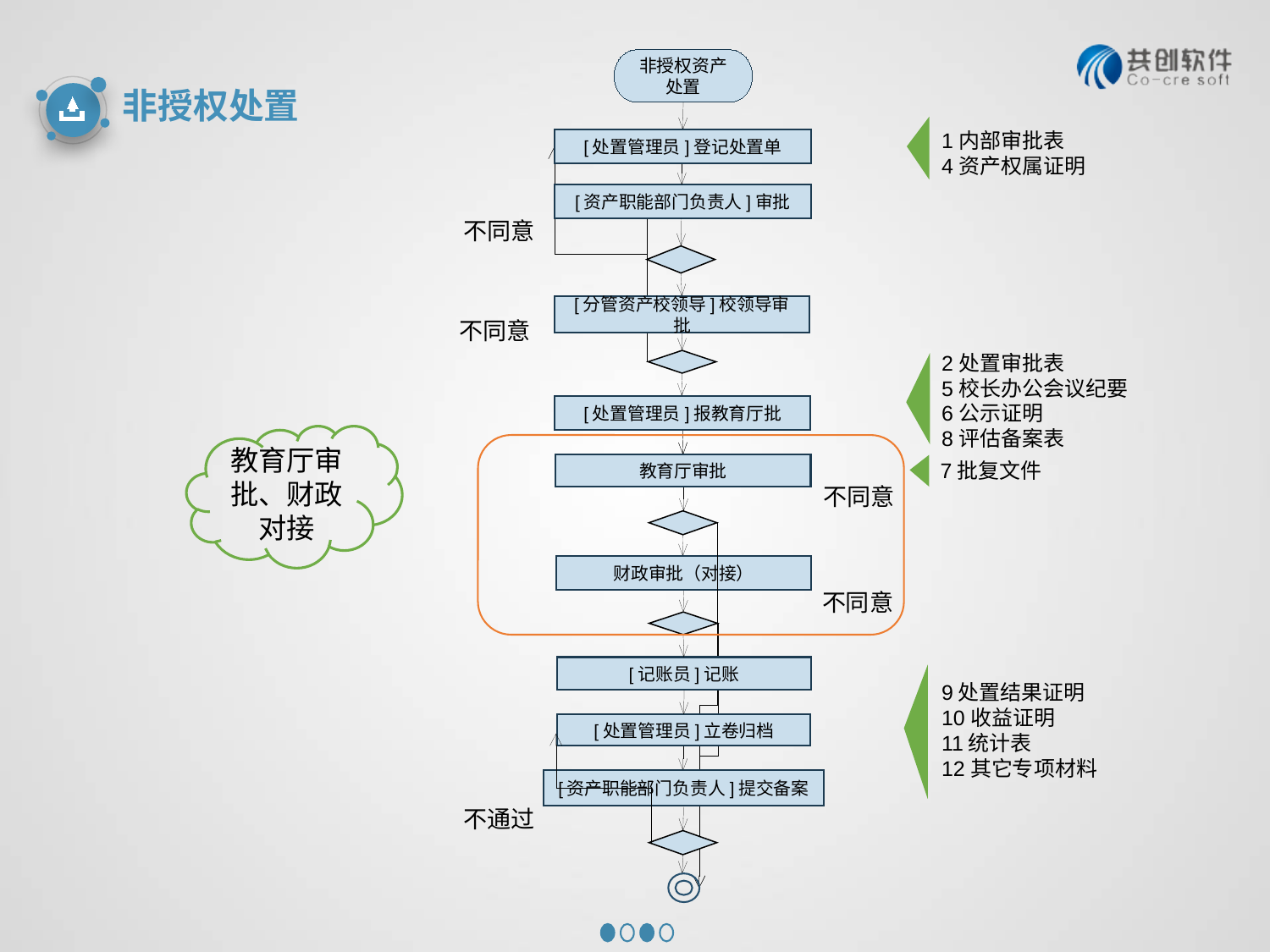

非授权资产处置
[处置管理员]登记处置单
1内部审批表
4资产权属证明

不同意

[分管资产校领导]校领导审批

不同意
2处置审批表
5校长办公会议纪要
6公示证明
8评估备案表
[处置管理员]报教育厅批

教育厅审批

不同意
不同意
[记账员]记账
[处置管理员]立卷归档
[资产职能部门负责人]提交备案
不通过

9处置结果证明
10收益证明
11统计表
12其它专项材料

[资产职能部门负责人]审批
财政审批（对接）

7批复文件

教育厅审批、财政对接

非授权处置